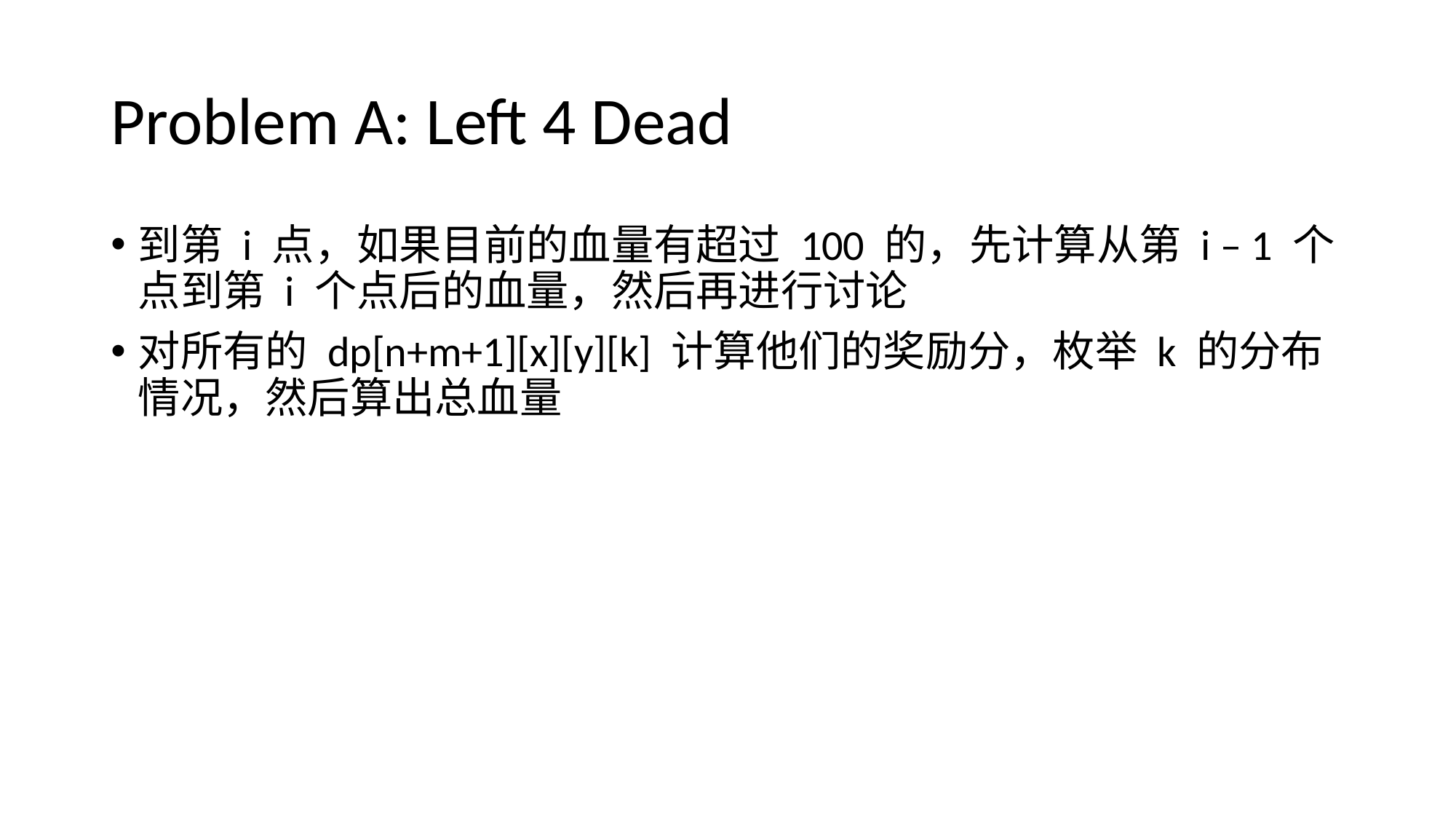

# Problem A: Left 4 Dead
到第 i 点，如果目前的血量有超过 100 的，先计算从第 i – 1 个点到第 i 个点后的血量，然后再进行讨论
对所有的 dp[n+m+1][x][y][k] 计算他们的奖励分，枚举 k 的分布情况，然后算出总血量